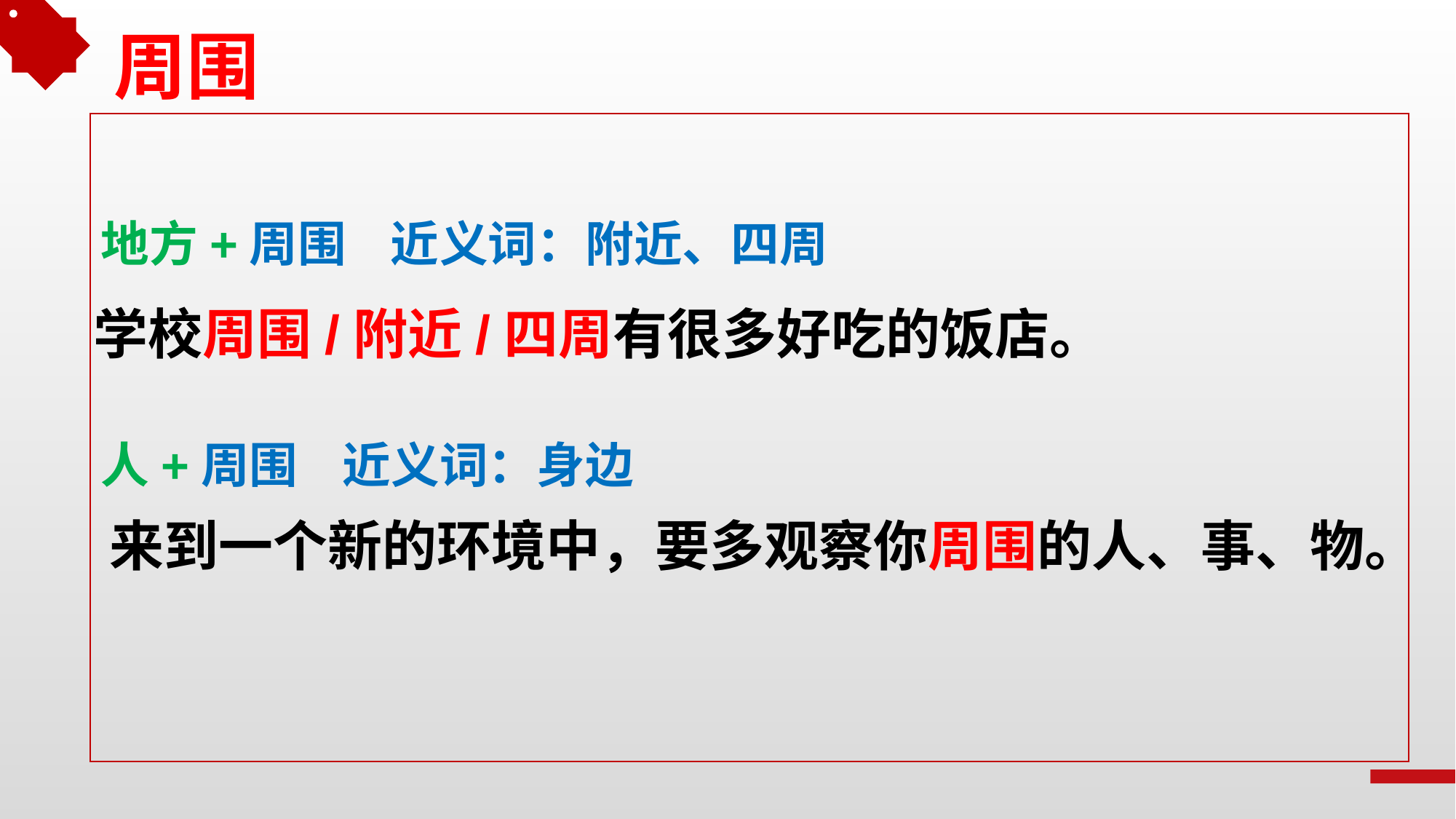

周围

地方+周围    近义词：附近、四周
学校周围/附近/四周有很多好吃的饭店。
人+周围    近义词：身边
来到一个新的环境中，要多观察你周围的人、事、物。